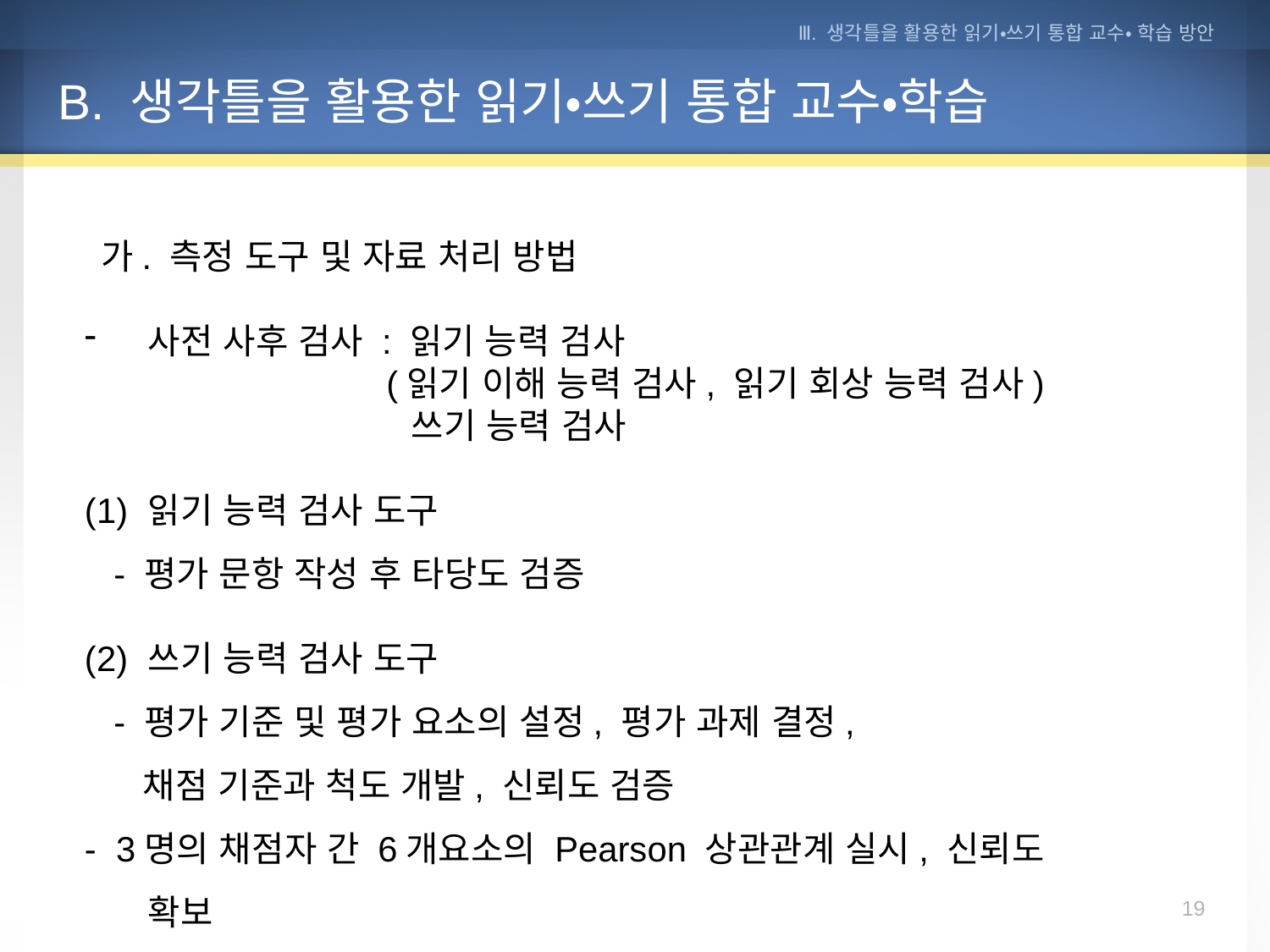

Ⅲ. 생각틀을 활용한 읽기•쓰기 통합 교수• 학습 방안
B. 생각틀을 활용한 읽기•쓰기 통합 교수•학습
 가. 측정 도구 및 자료 처리 방법

사전 사후 검사 : 읽기 능력 검사
                               (읽기 이해 능력 검사, 읽기 회상 능력 검사)
                                쓰기 능력 검사

읽기 능력 검사 도구
   - 평가 문항 작성 후 타당도 검증

쓰기 능력 검사 도구
   - 평가 기준 및 평가 요소의 설정, 평가 과제 결정,
     채점 기준과 척도 개발, 신뢰도 검증
-  3명의 채점자 간 6개요소의 Pearson 상관관계 실시, 신뢰도 확보

19